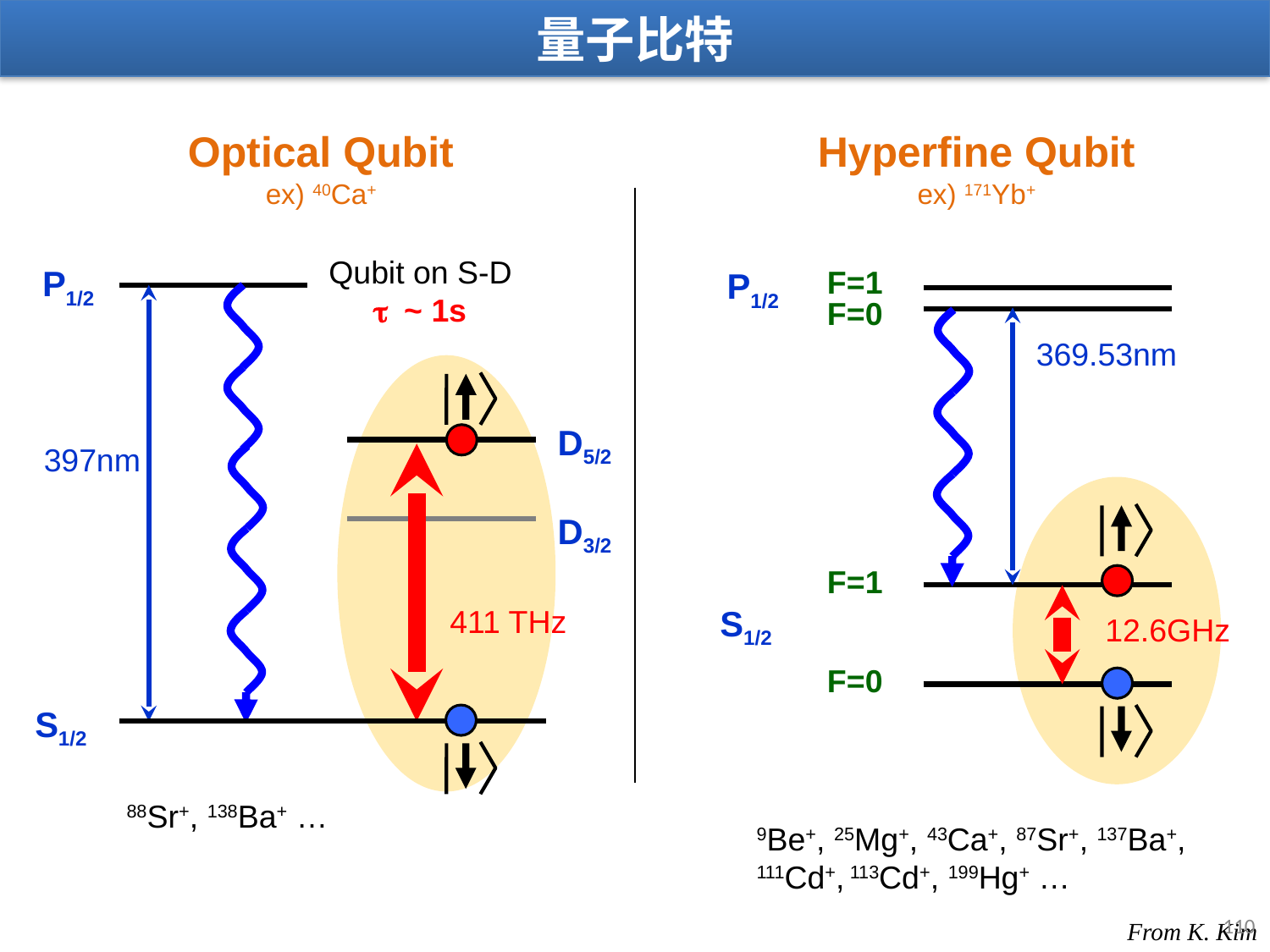

量子比特
Optical Qubit
ex) 40Ca+
Hyperfine Qubit
ex) 171Yb+
Qubit on S-D
τ ~ 1s
P1/2
F=1
P1/2

F=0
369.53nm

D5/2

397nm

D3/2

F=1

S1/2
411 THz
12.6GHz
F=0

S1/2

88Sr+, 138Ba+ …
9Be+, 25Mg+, 43Ca+, 87Sr+, 137Ba+, 111Cd+, 113Cd+, 199Hg+ …
110
From K. Kim